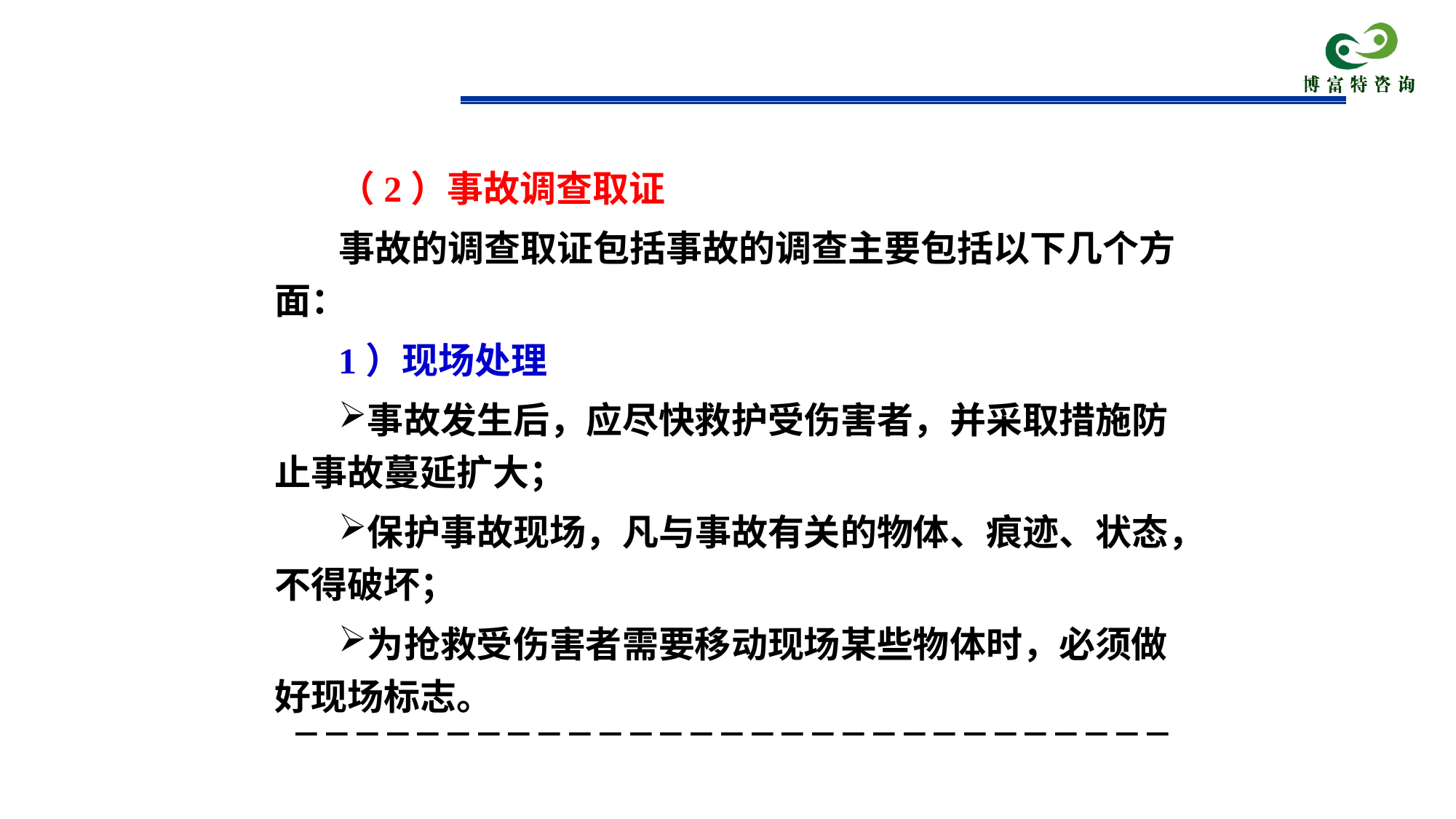

# （2）事故调查取证
事故的调查取证包括事故的调查主要包括以下几个方面：
1）现场处理
事故发生后，应尽快救护受伤害者，并采取措施防止事故蔓延扩大；
保护事故现场，凡与事故有关的物体、痕迹、状态，不得破坏；
为抢救受伤害者需要移动现场某些物体时，必须做好现场标志。
－－－－－－－－－－－－－－－－－－－－－－－－－－－－－